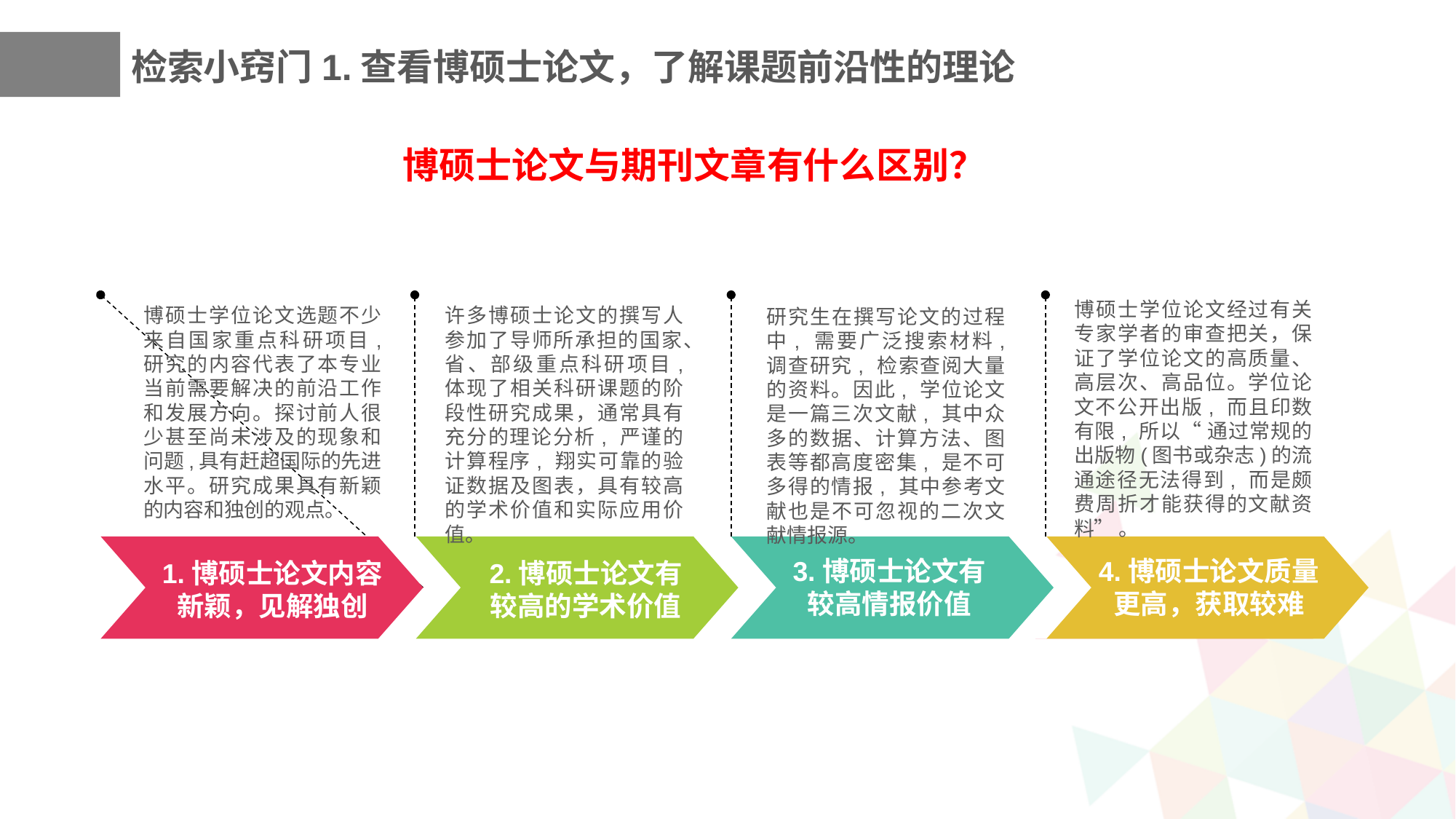

检索小窍门1.查看博硕士论文，了解课题前沿性的理论
博硕士论文与期刊文章有什么区别？

博硕士学位论文经过有关专家学者的审查把关，保证了学位论文的高质量、高层次、高品位。学位论文不公开出版, 而且印数有限, 所以“ 通过常规的出版物(图书或杂志)的流通途径无法得到, 而是颇费周折才能获得的文献资料” 。
博硕士学位论文选题不少来自国家重点科研项目, 研究的内容代表了本专业当前需要解决的前沿工作和发展方向。探讨前人很少甚至尚未涉及的现象和问题,具有赶超国际的先进水平。研究成果具有新颖的内容和独创的观点。
许多博硕士论文的撰写人参加了导师所承担的国家、省、部级重点科研项目, 体现了相关科研课题的阶段性研究成果，通常具有充分的理论分析, 严谨的计算程序, 翔实可靠的验证数据及图表，具有较高的学术价值和实际应用价值。
研究生在撰写论文的过程中, 需要广泛搜索材料, 调查研究, 检索查阅大量的资料。因此, 学位论文是一篇三次文献, 其中众多的数据、计算方法、图表等都高度密集, 是不可多得的情报, 其中参考文献也是不可忽视的二次文献情报源。

1.博硕士论文内容
新颖，见解独创
3.博硕士论文有
较高情报价值
4.博硕士论文质量
更高，获取较难
2.博硕士论文有
较高的学术价值